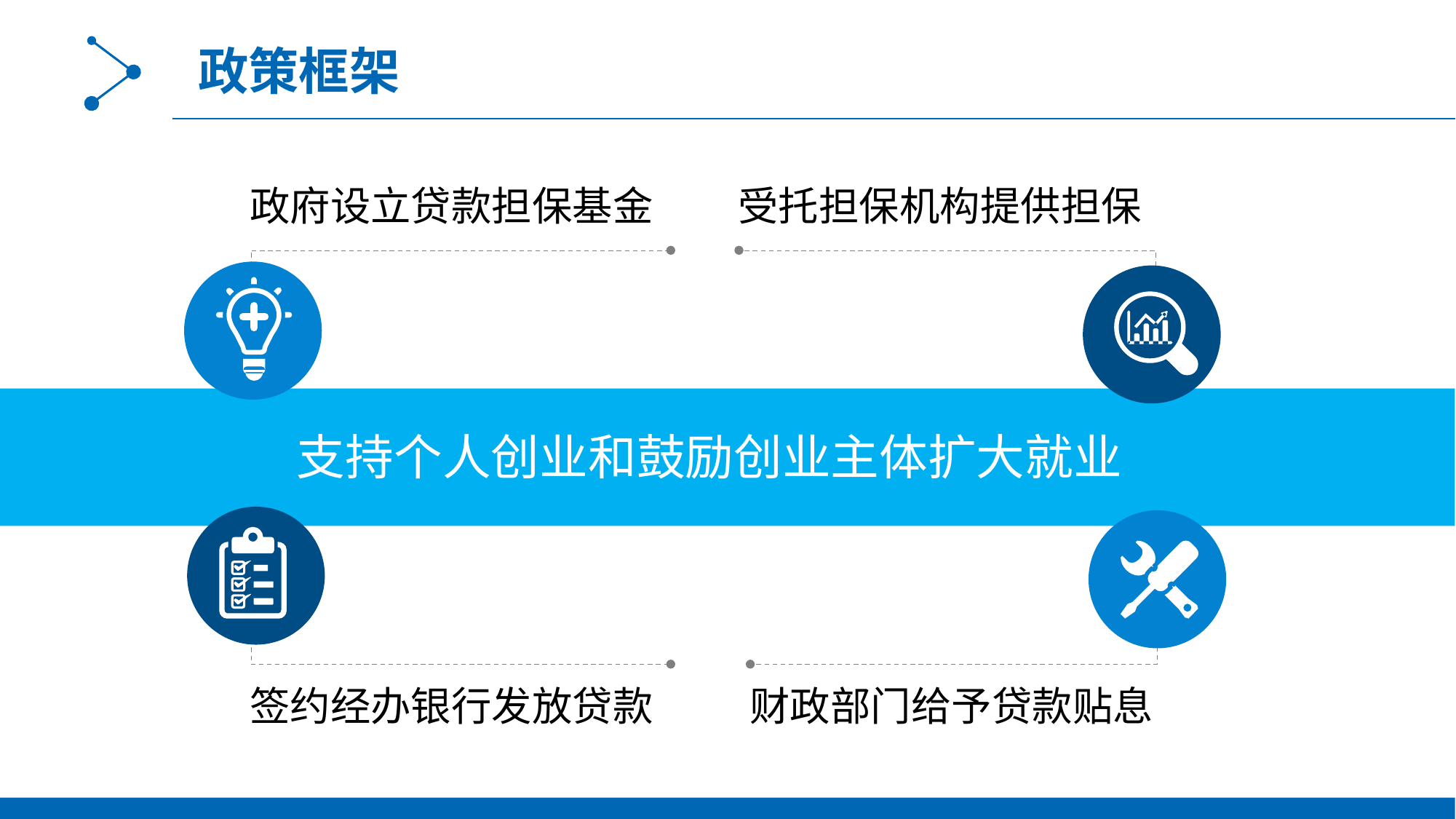

政策框架
政府设立贷款担保基金
受托担保机构提供担保

支持个人创业和鼓励创业主体扩大就业

签约经办银行发放贷款
财政部门给予贷款贴息